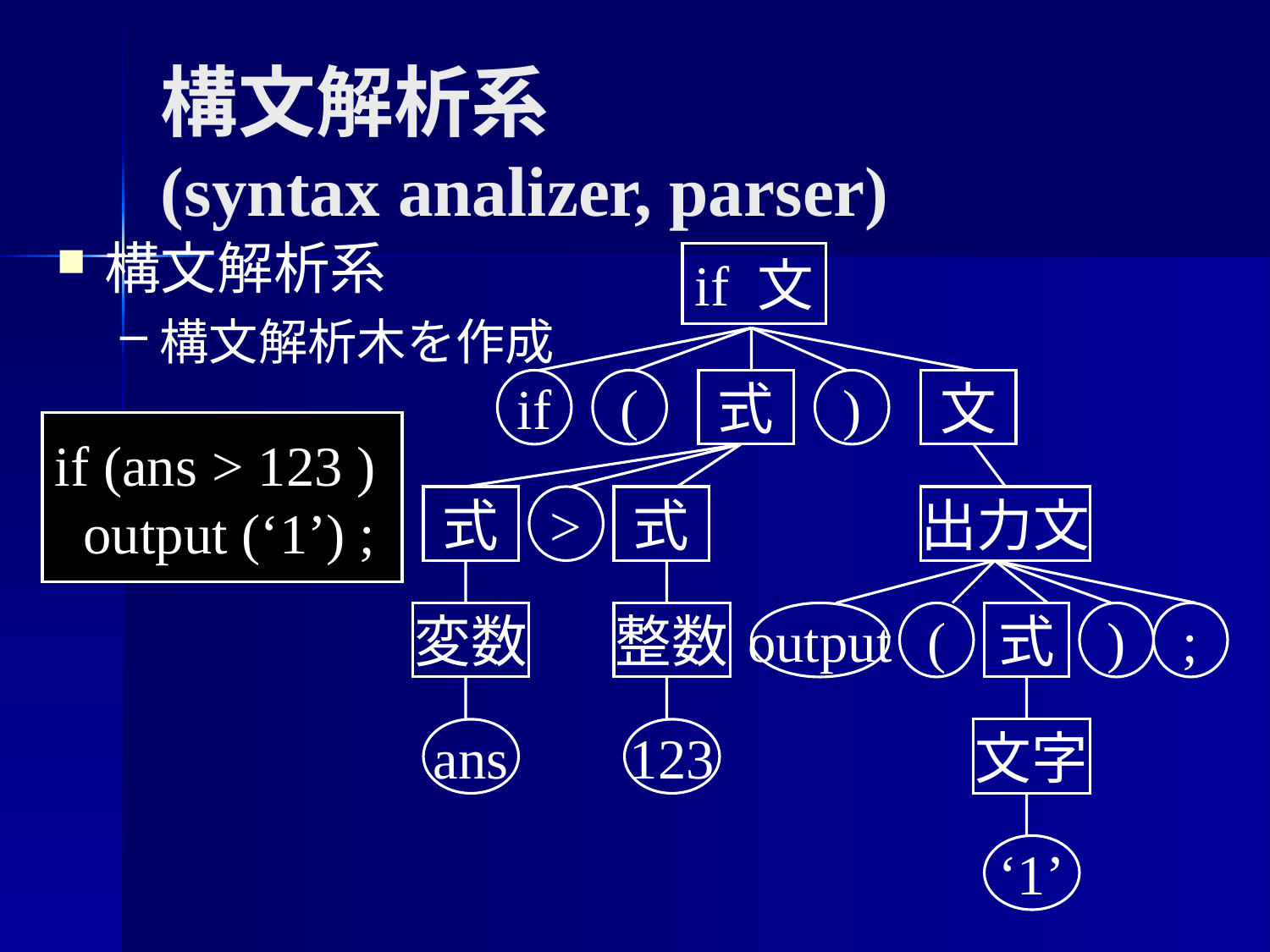

# 構文解析系 (syntax analizer, parser)
構文解析系
構文解析木を作成
if 文

if
(
式
)
文
if (ans > 123 )
  output (‘1’) ;

式
>
式

出力文

変数

整数

output
(
式
)
;

ans

123

文字

‘1’